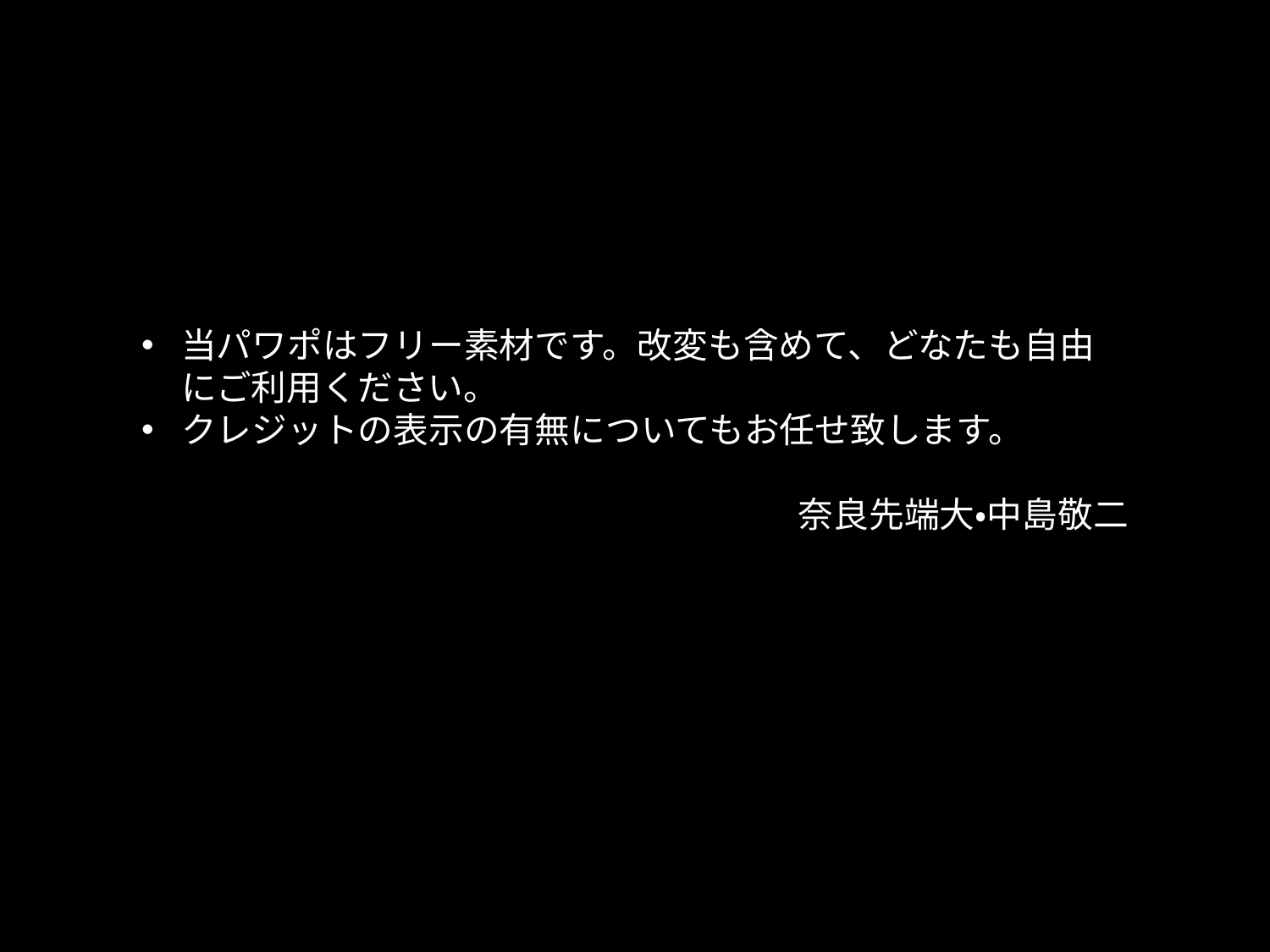

当パワポはフリー素材です。改変も含めて、どなたも自由にご利用ください。
クレジットの表示の有無についてもお任せ致します。

奈良先端大・中島敬二